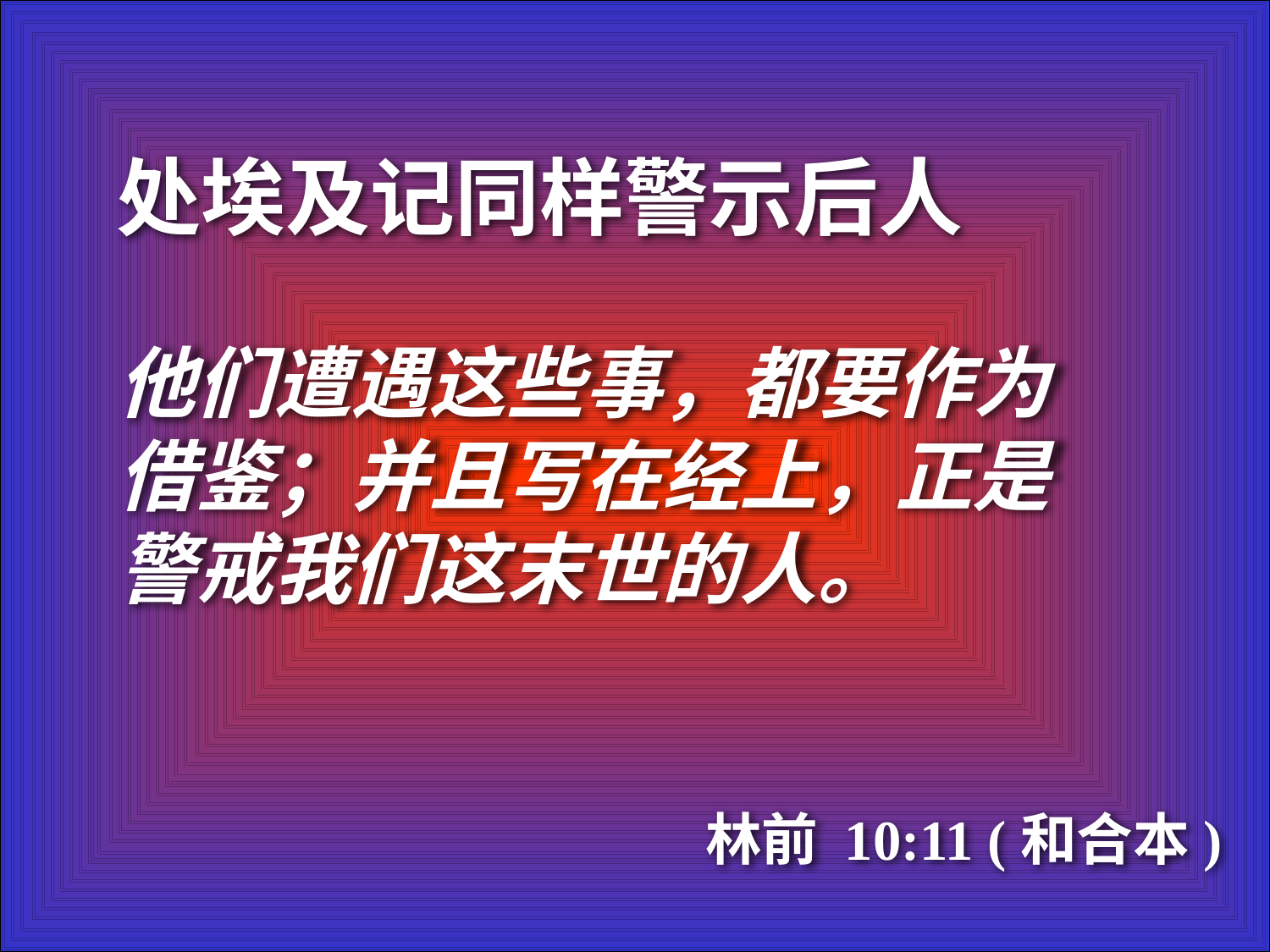

处埃及记同样警示后人
他们遭遇这些事，都要作为借鉴；并且写在经上，正是警戒我们这末世的人。
林前 10:11 (和合本)